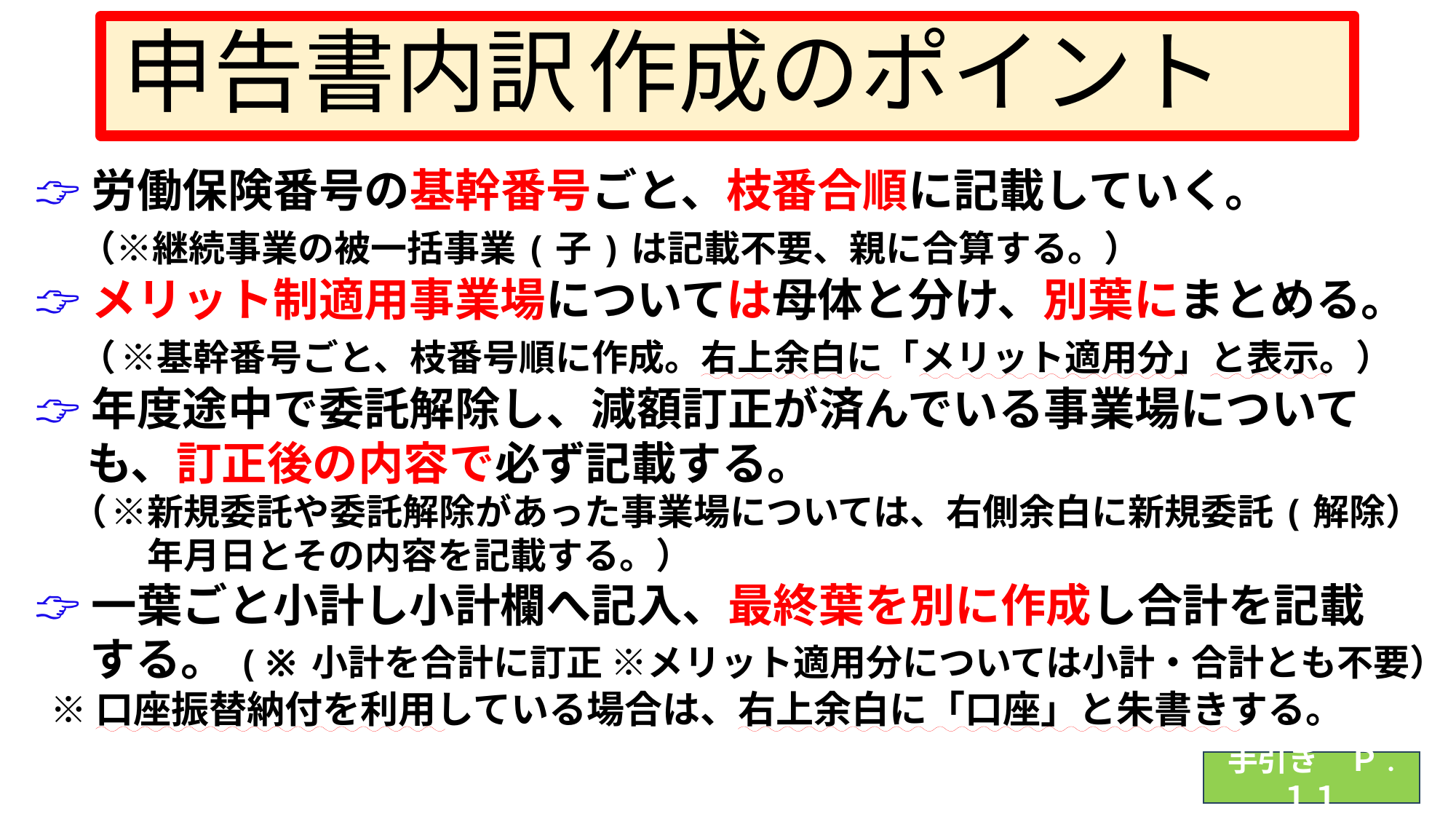

# 申告書内訳 作成のポイント
👉労働保険番号の基幹番号ごと、枝番合順に記載していく。
　（※継続事業の被一括事業(子)は記載不要、親に合算する。）
👉メリット制適用事業場については母体と分け、別葉にまとめる。
　（ ※基幹番号ごと、枝番号順に作成。右上余白に「メリット適用分」と表示。）
👉年度途中で委託解除し、減額訂正が済んでいる事業場について
　 も、訂正後の内容で必ず記載する。
　（ ※新規委託や委託解除があった事業場については、右側余白に新規委託(解除）
　　　 年月日とその内容を記載する。）
👉一葉ごと小計し小計欄へ記入、最終葉を別に作成し合計を記載
　 する。(※小計を合計に訂正 ※メリット適用分については小計・合計とも不要）
  ※口座振替納付を利用している場合は、右上余白に「口座」と朱書きする。
手引き　Ｐ. １１